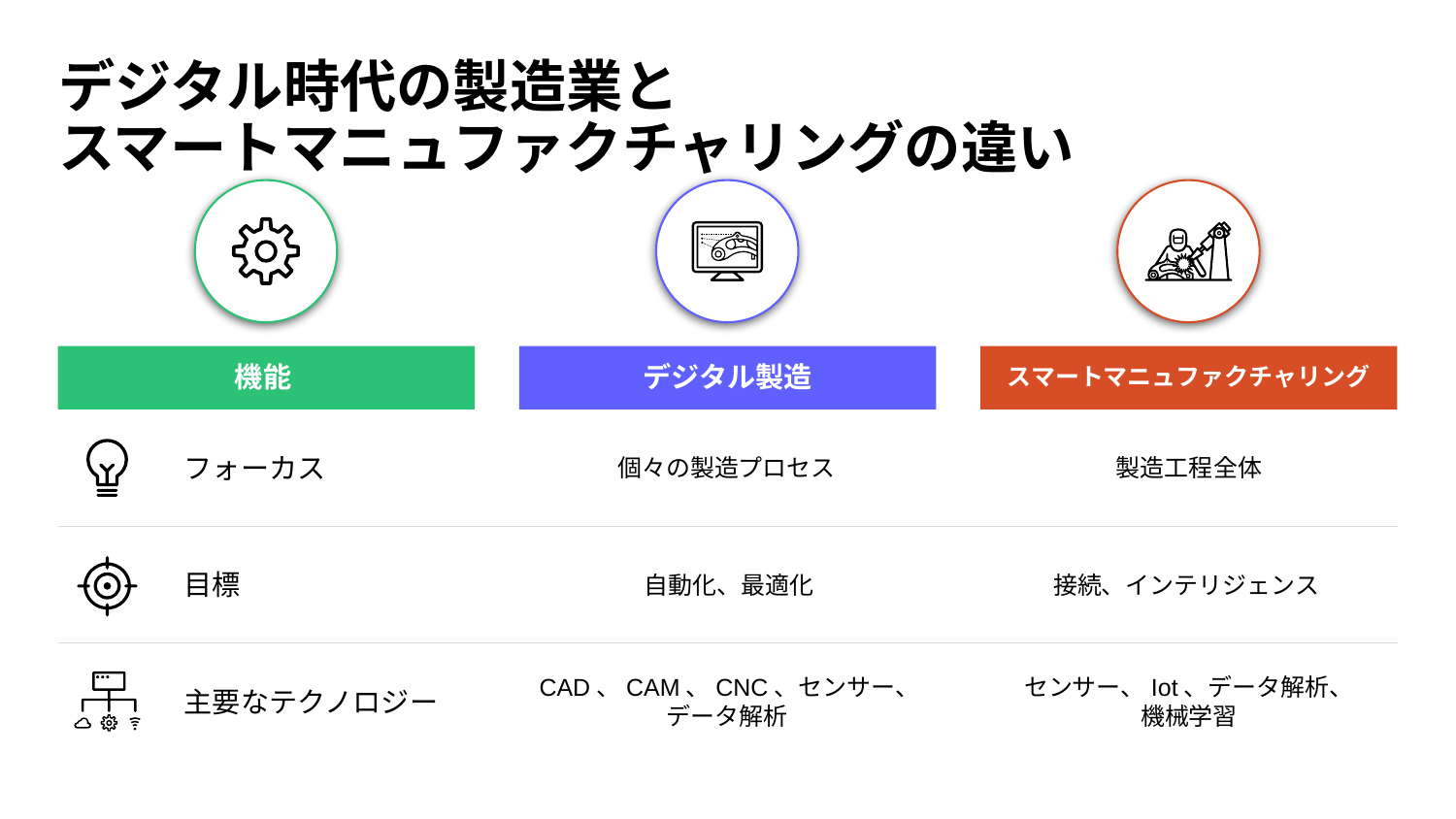

# デジタル時代の製造業と スマートマニュファクチャリングの違い

機能
デジタル製造
スマートマニュファクチャリング

フォーカス
個々の製造プロセス
製造工程全体

目標
自動化、最適化
接続、インテリジェンス

CAD、CAM、CNC、センサー、
データ解析
センサー、Iot、データ解析、
機械学習
主要なテクノロジー